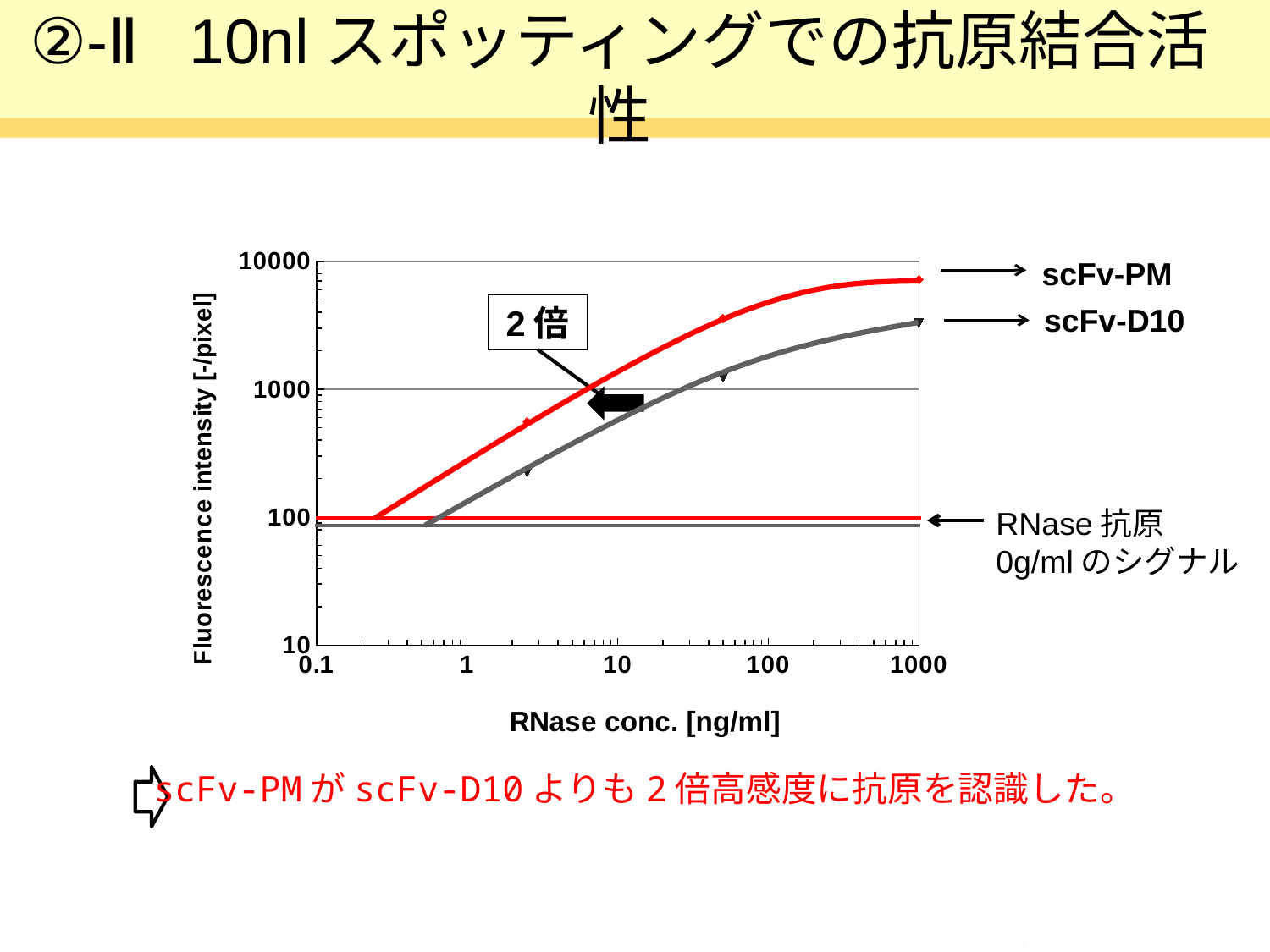

# ②-Ⅱ 10nlスポッティングでの抗原結合活性

### Chart

| Category |  |  |
|---|---|---|

scFv-PM

scFv-D10
2倍

RNase抗原
0g/mlのシグナル

scFv-PMがscFv-D10よりも2倍高感度に抗原を認識した。